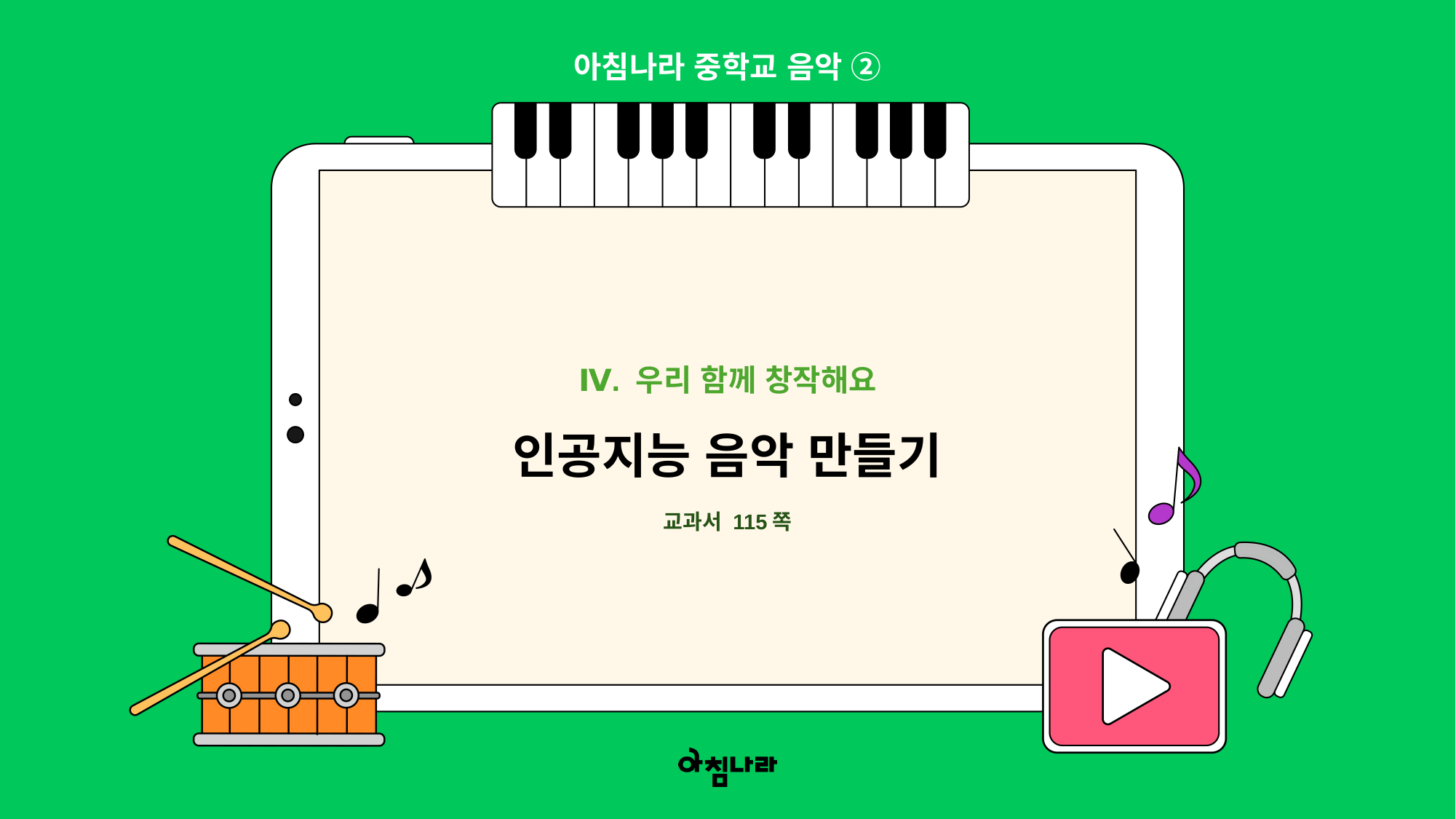

아침나라 중학교 음악 ②
Ⅳ. 우리 함께 창작해요
인공지능 음악 만들기
교과서 115쪽